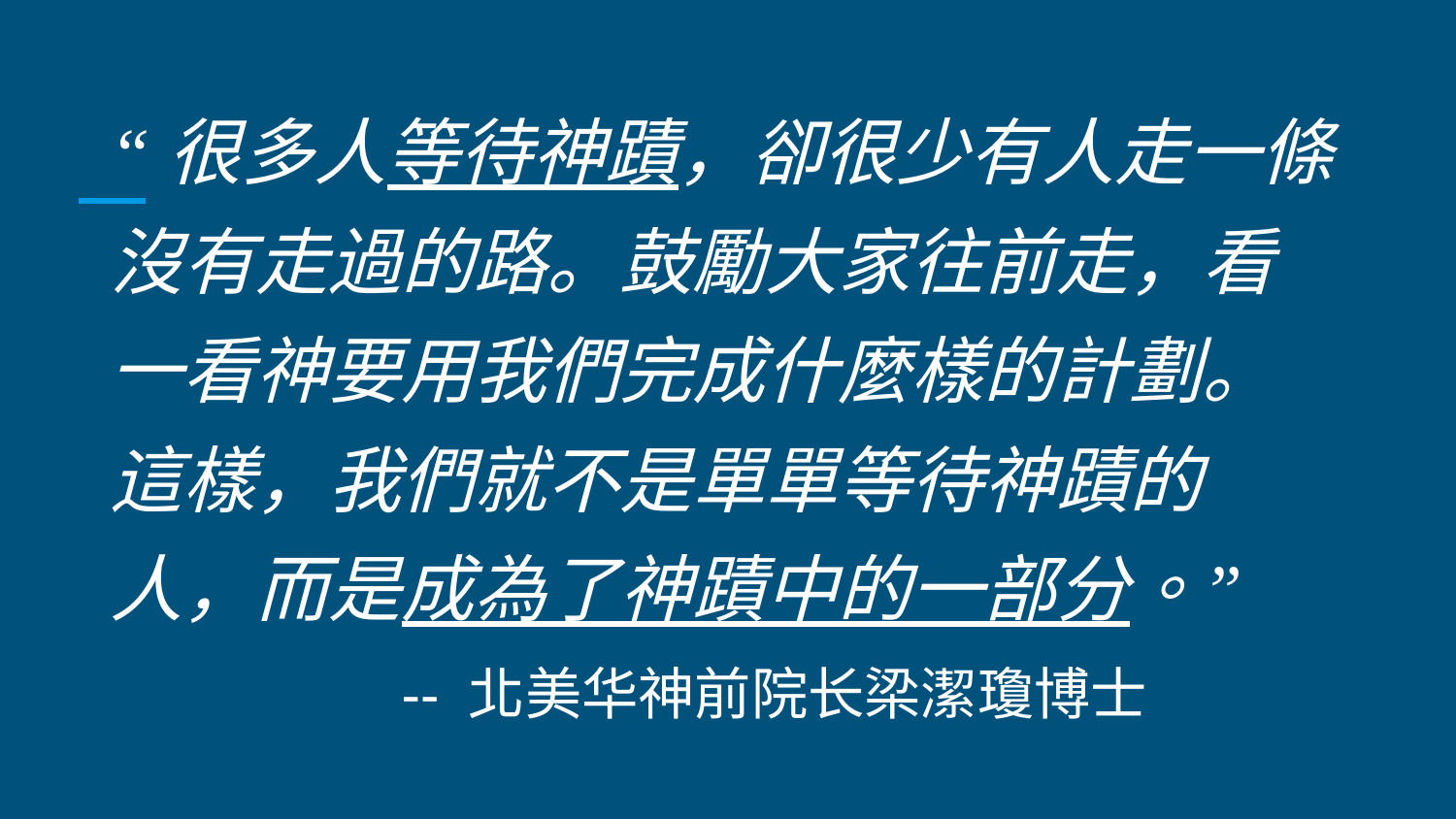

“很多人等待神蹟，卻很少有人走一條沒有走過的路。鼓勵大家往前走，看一看神要用我們完成什麼樣的計劃。這樣，我們就不是單單等待神蹟的人，而是成為了神蹟中的一部分。”
		-- 北美华神前院长梁潔瓊博士